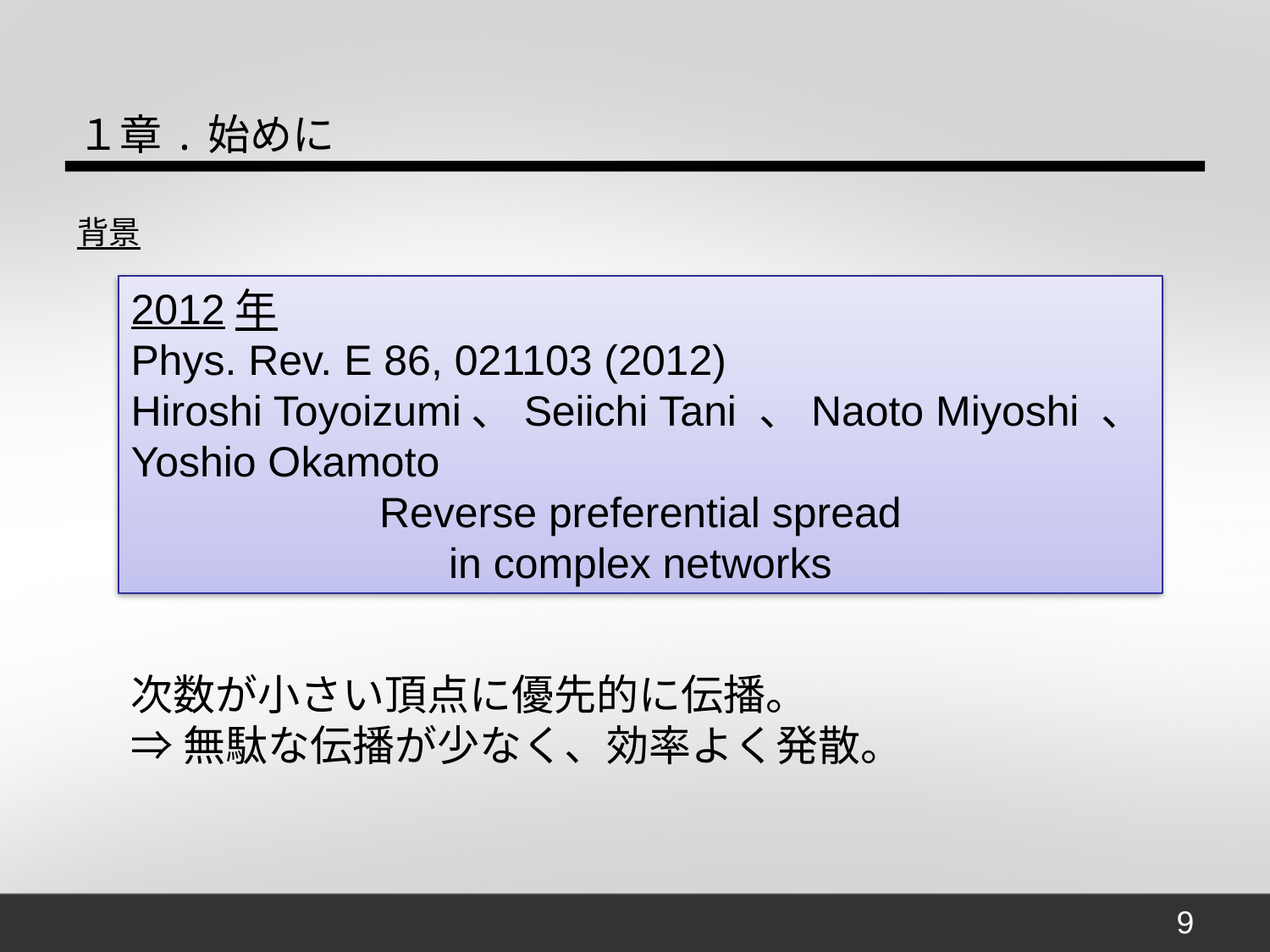

１章.始めに
背景
2012年
Phys. Rev. E 86, 021103 (2012)
Hiroshi Toyoizumi、Seiichi Tani 、Naoto Miyoshi 、Yoshio Okamoto
Reverse preferential spread
in complex networks
次数が小さい頂点に優先的に伝播。
⇒無駄な伝播が少なく、効率よく発散。
9